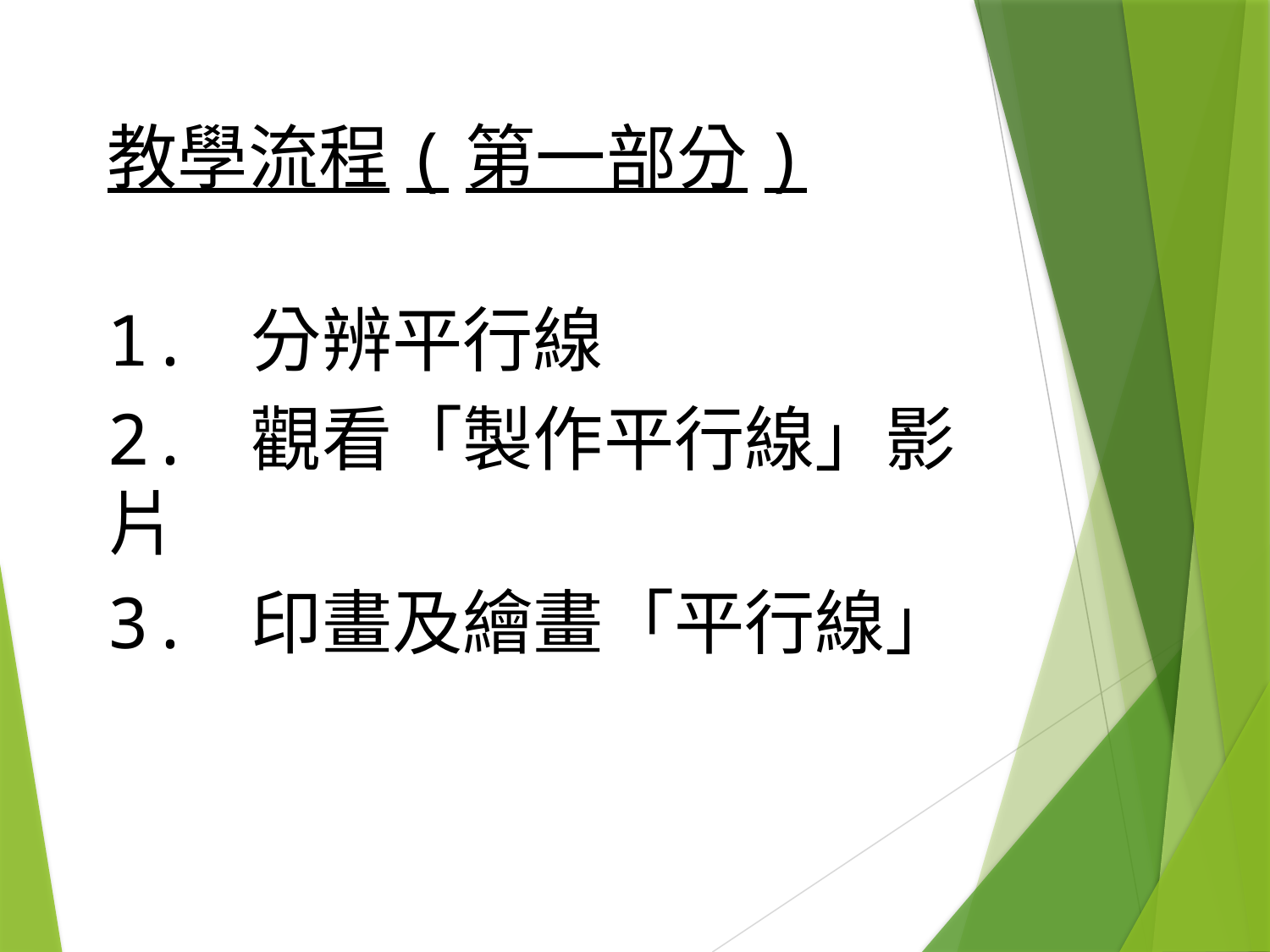

教學流程(第一部分)

1. 分辨平行線
2. 觀看「製作平行線」影片
3. 印畫及繪畫「平行線」